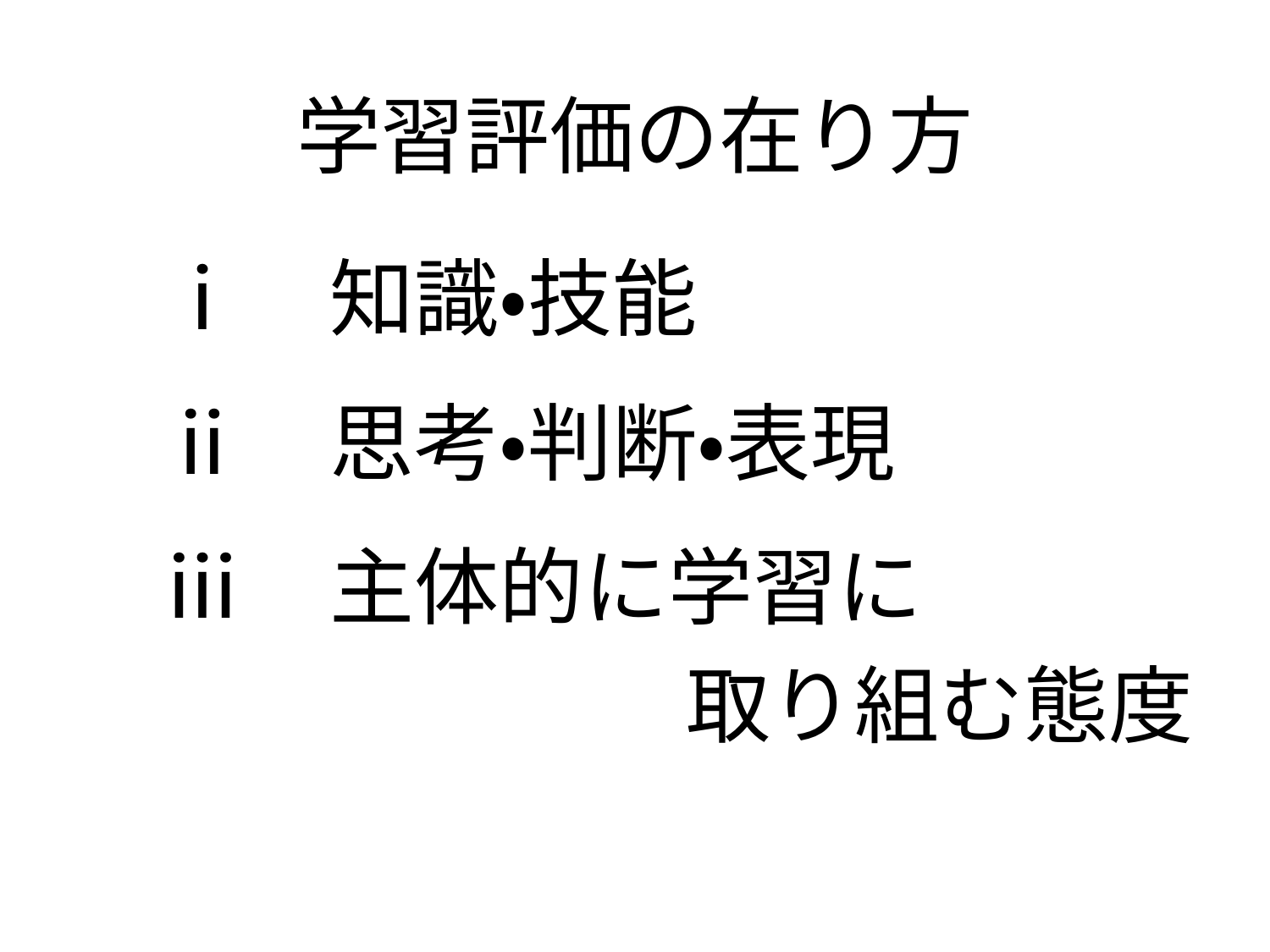

学習評価の在り方

　ⅰ　知識・技能

　ⅱ　思考・判断・表現

　ⅲ　主体的に学習に
取り組む態度